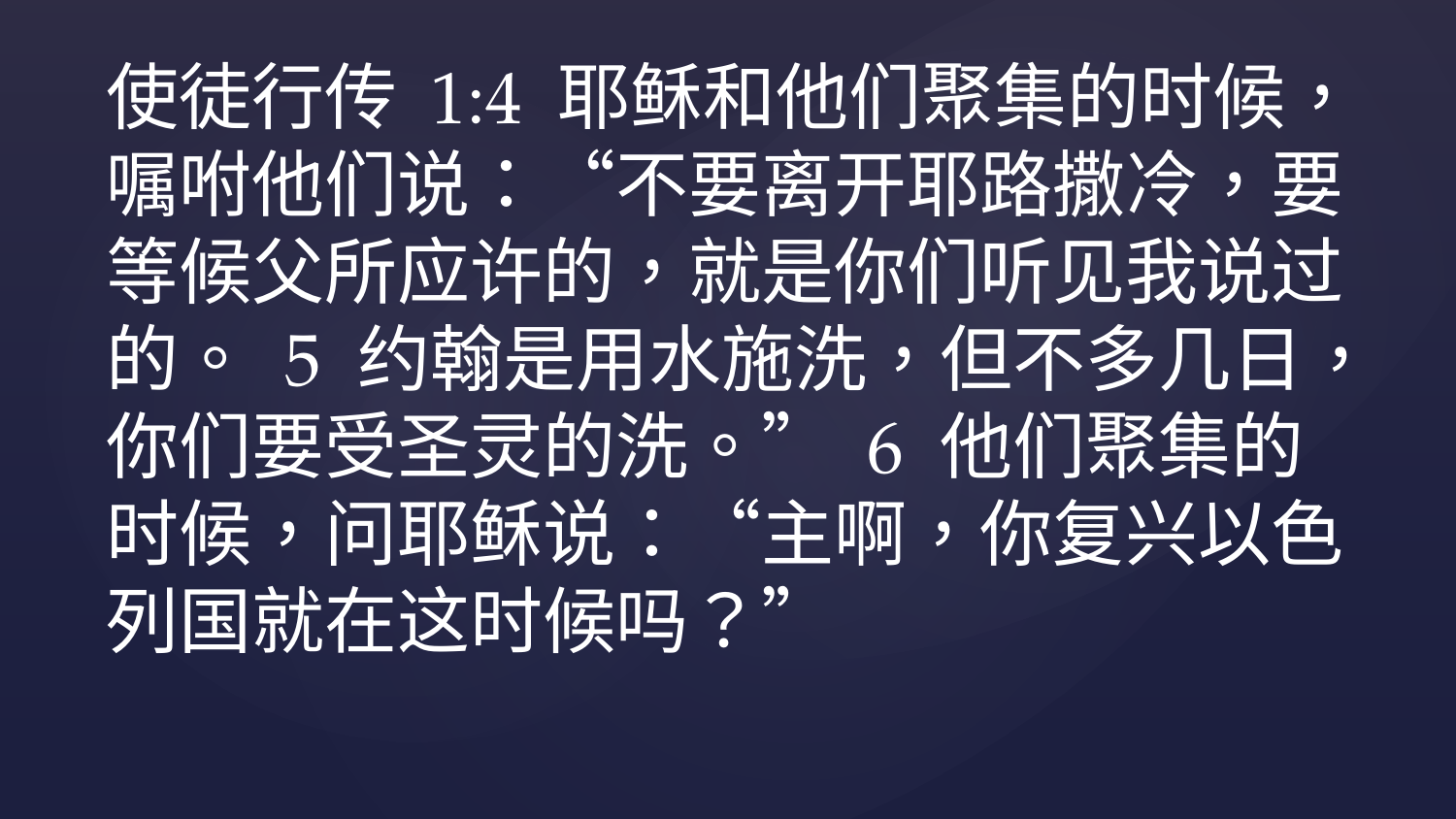

使徒行传 1:4 耶稣和他们聚集的时候，嘱咐他们说：“不要离开耶路撒冷，要等候父所应许的，就是你们听见我说过的。 5 约翰是用水施洗，但不多几日，你们要受圣灵的洗。” 6 他们聚集的时候，问耶稣说：“主啊，你复兴以色列国就在这时候吗？”